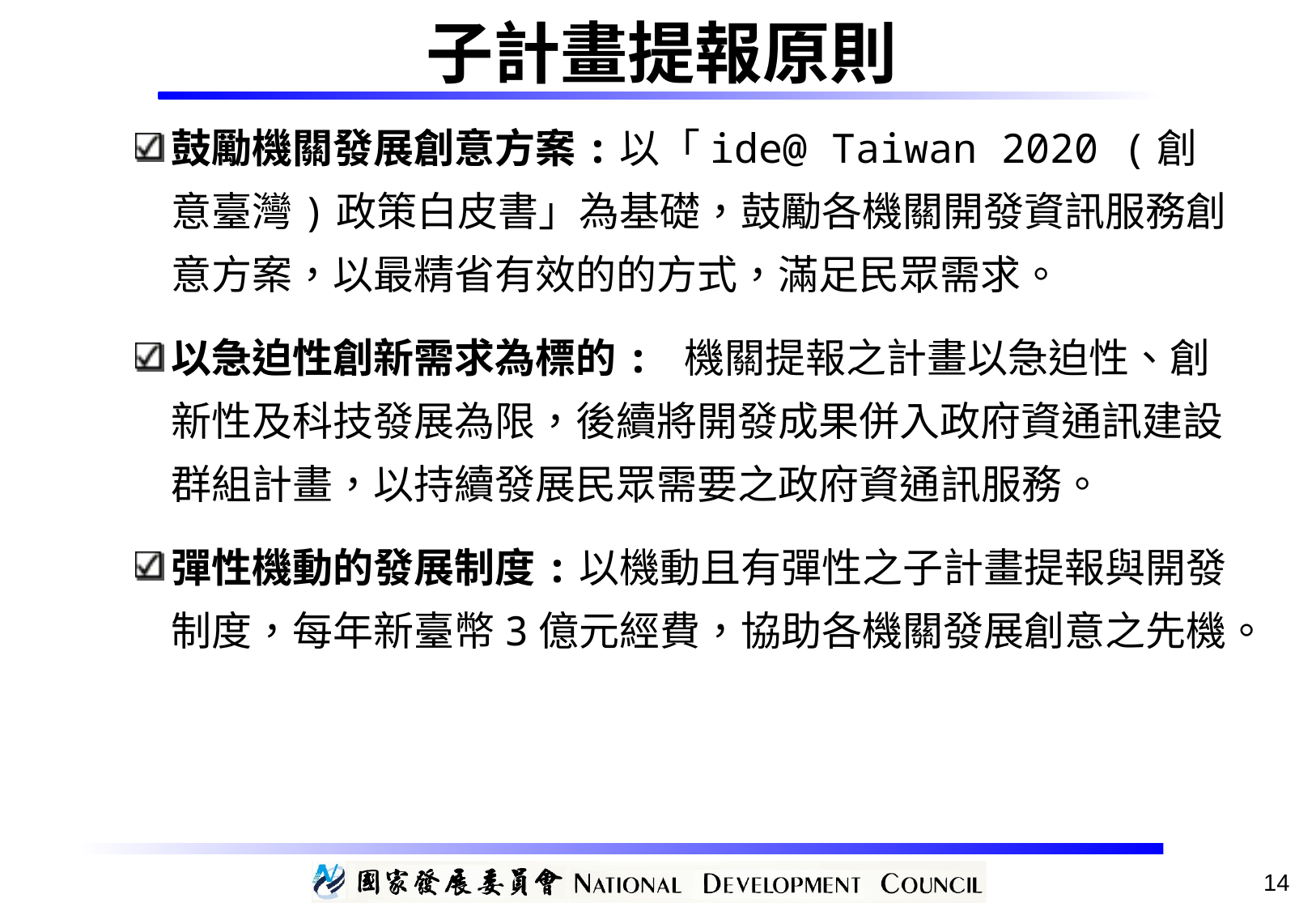

# 子計畫提報原則
鼓勵機關發展創意方案:以「ide@ Taiwan 2020 (創意臺灣)政策白皮書」為基礎，鼓勵各機關開發資訊服務創意方案，以最精省有效的的方式，滿足民眾需求。
以急迫性創新需求為標的: 機關提報之計畫以急迫性、創新性及科技發展為限，後續將開發成果併入政府資通訊建設群組計畫，以持續發展民眾需要之政府資通訊服務。
彈性機動的發展制度:以機動且有彈性之子計畫提報與開發制度，每年新臺幣3億元經費，協助各機關發展創意之先機。

14